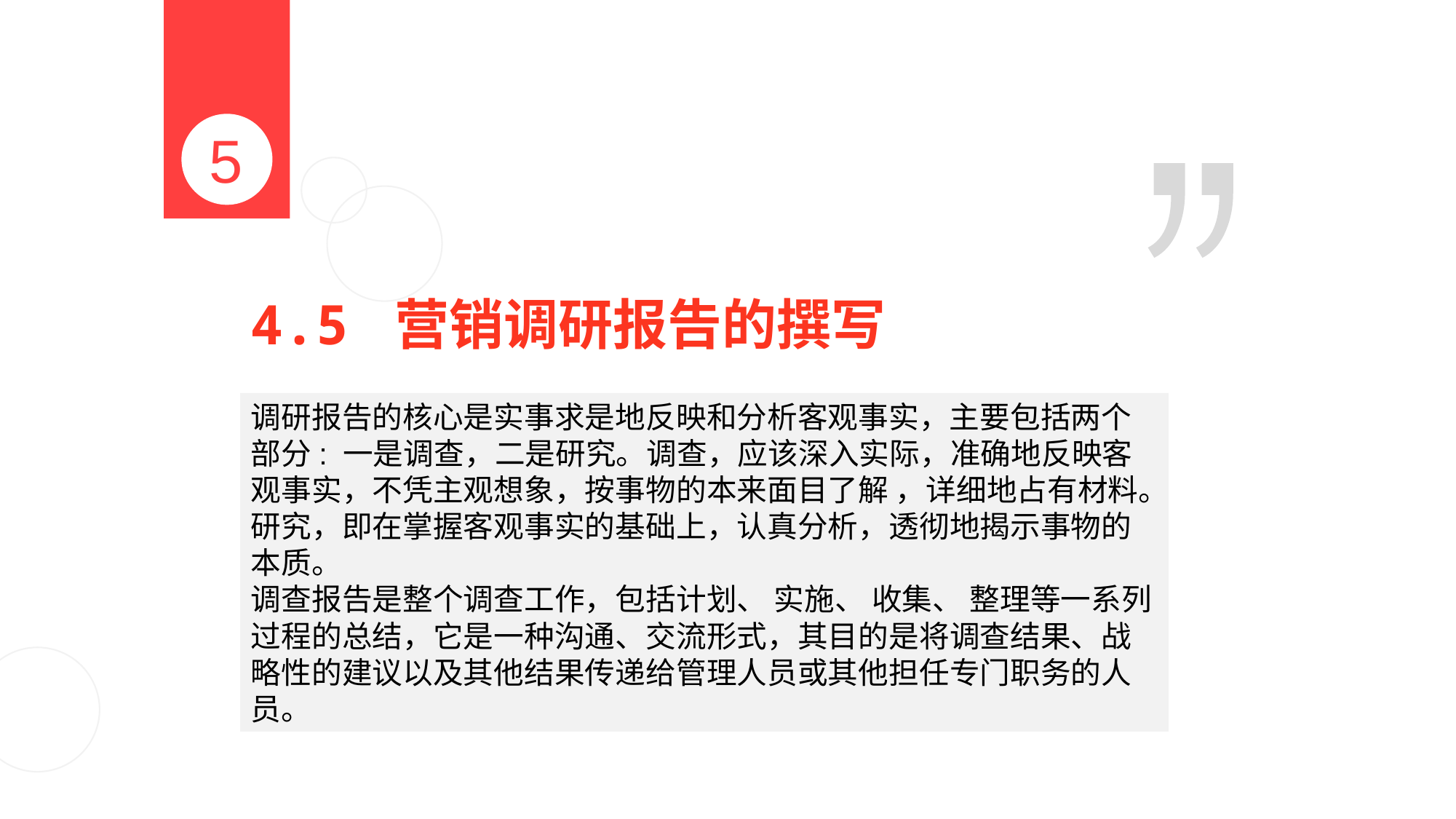

5

4.5 营销调研报告的撰写
调研报告的核心是实事求是地反映和分析客观事实，主要包括两个部分: 一是调查，二是研究。调查，应该深入实际，准确地反映客观事实，不凭主观想象，按事物的本来面目了解 ，详细地占有材料。研究，即在掌握客观事实的基础上，认真分析，透彻地揭示事物的本质。
调查报告是整个调查工作，包括计划、 实施、 收集、 整理等一系列过程的总结，它是一种沟通、交流形式，其目的是将调查结果、战略性的建议以及其他结果传递给管理人员或其他担任专门职务的人员。